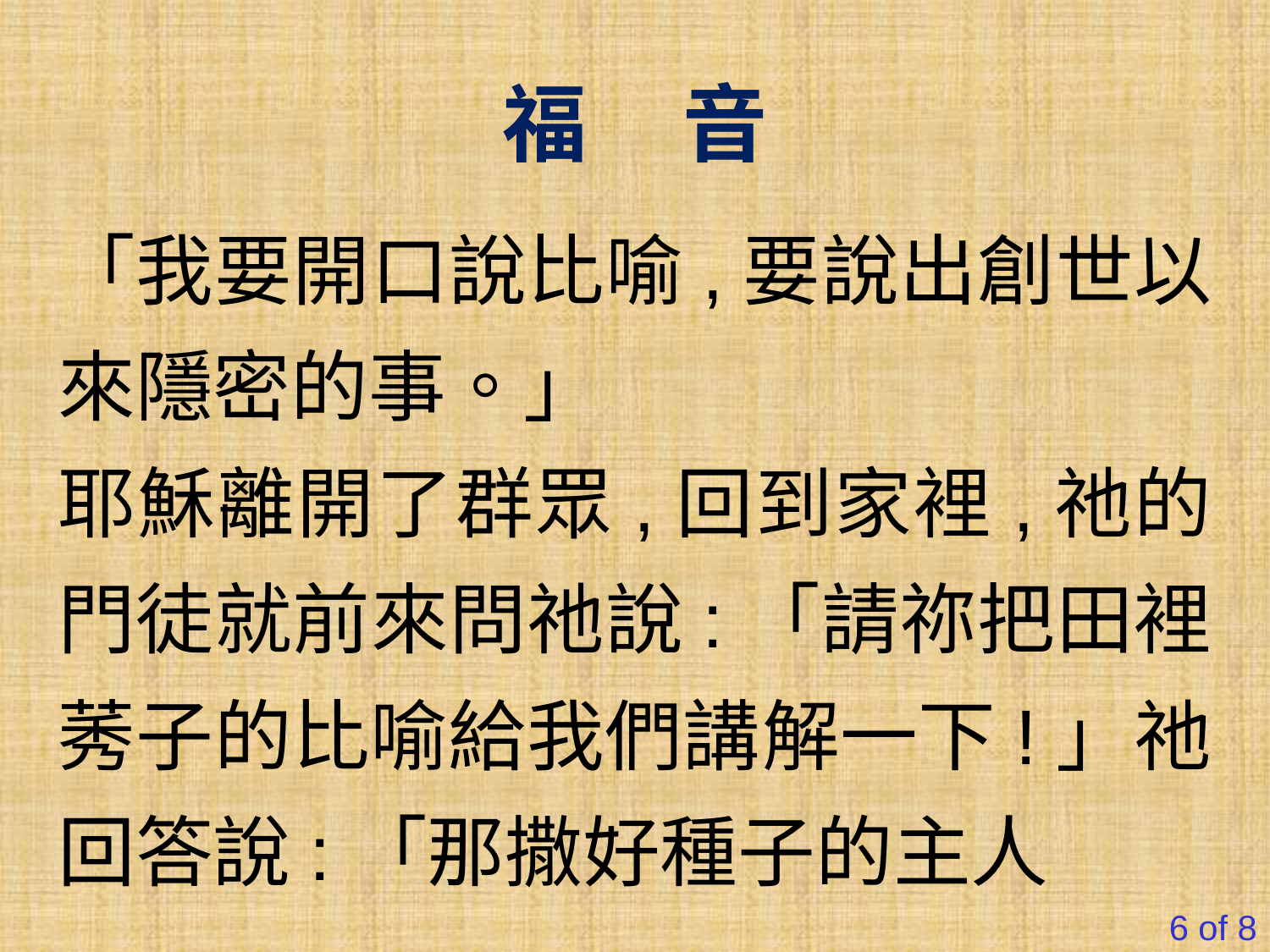

福     音

「我要開口說比喻,要說出創世以來隱密的事。」
耶穌離開了群眾,回到家裡,祂的門徒就前來問祂說:「請祢把田裡莠子的比喻給我們講解一下!」祂回答說:「那撒好種子的主人
6 of 8